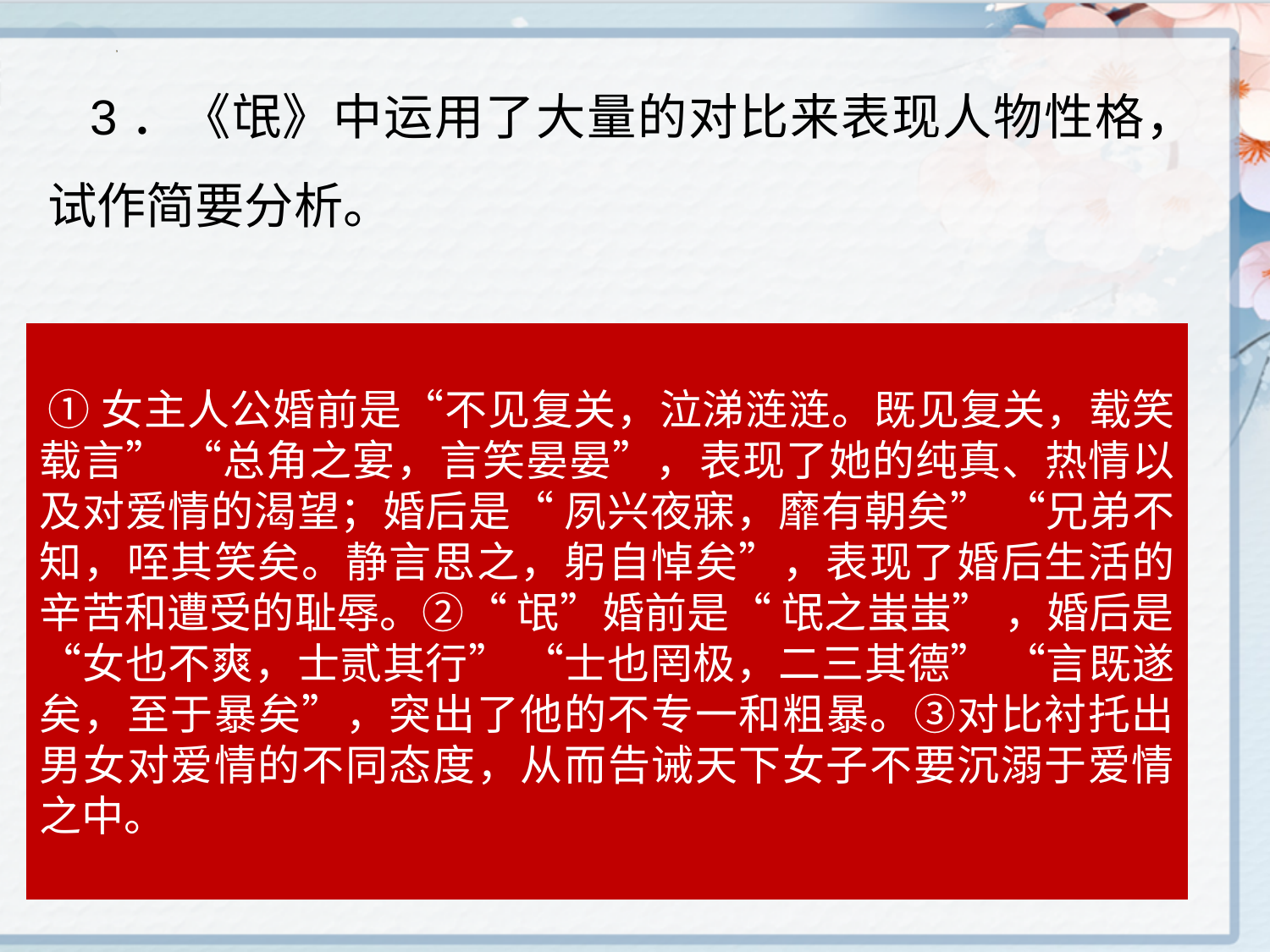

3．《氓》中运用了大量的对比来表现人物性格，试作简要分析。

 ①女主人公婚前是“不见复关，泣涕涟涟。既见复关，载笑载言” “总角之宴，言笑晏晏”，表现了她的纯真、热情以及对爱情的渴望；婚后是“ 夙兴夜寐，靡有朝矣” “兄弟不知，咥其笑矣。静言思之，躬自悼矣”，表现了婚后生活的辛苦和遭受的耻辱。②“ 氓”婚前是“ 氓之蚩蚩” ，婚后是“女也不爽，士贰其行” “士也罔极，二三其德” “言既遂矣，至于暴矣”，突出了他的不专一和粗暴。③对比衬托出男女对爱情的不同态度，从而告诫天下女子不要沉溺于爱情之中。